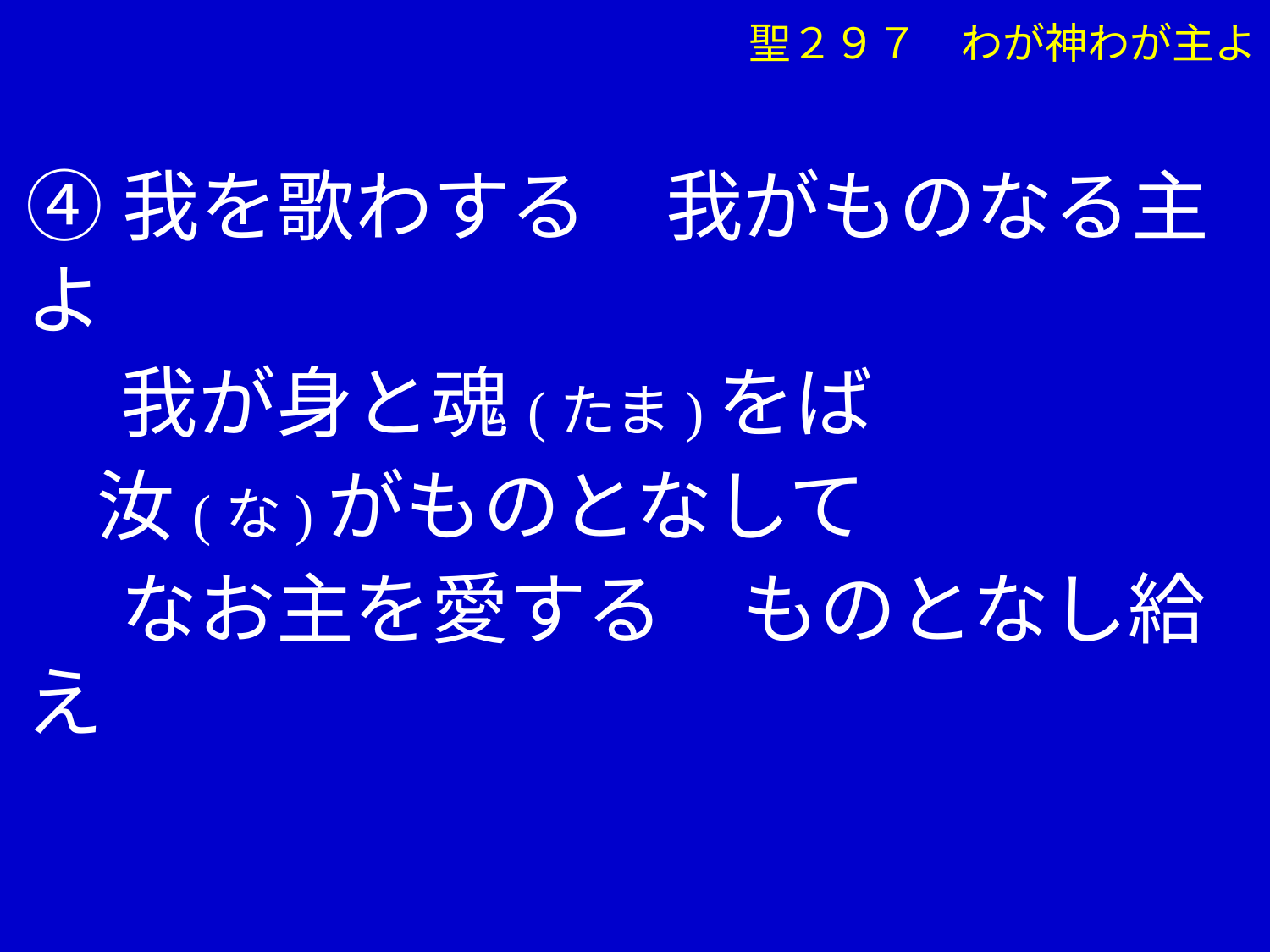

聖２９７　わが神わが主よ

④我を歌わする　我がものなる主よ
　 我が身と魂(たま)をば
   汝(な)がものとなして
　 なお主を愛する　ものとなし給え